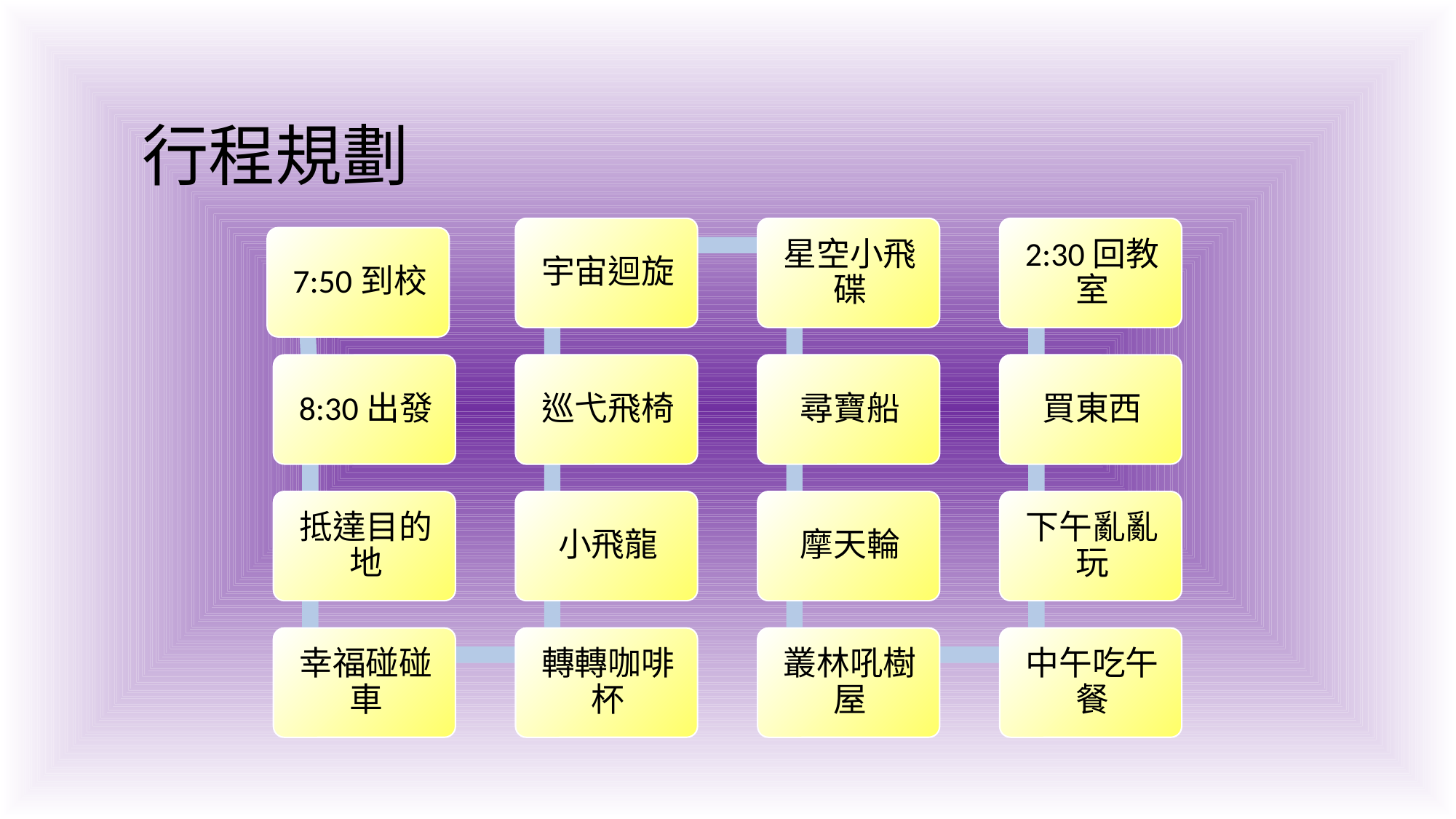

# 行程規劃
7:50到校
8:30出發
抵達目的地
幸福碰碰車
轉轉咖啡杯
小飛龍
巡弋飛椅
宇宙迴旋
星空小飛碟
尋寶船
摩天輪
叢林吼樹屋
中午吃午餐
下午亂亂玩
買東西
2:30回教室